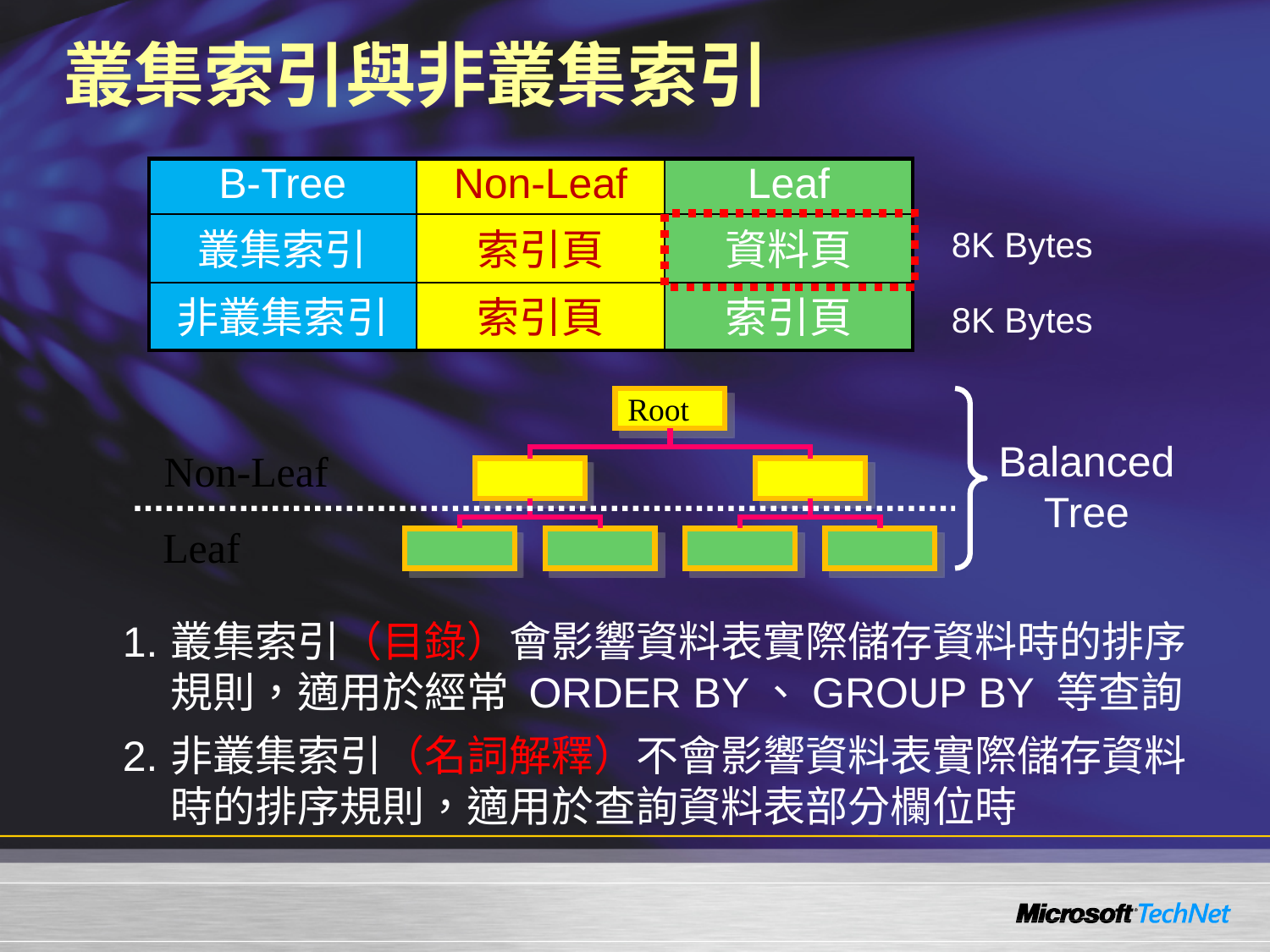

# 叢集索引與非叢集索引
| B-Tree | Non-Leaf | Leaf |
| --- | --- | --- |
| 叢集索引 | 索引頁 | 資料頁 |
| 非叢集索引 | 索引頁 | 索引頁 |

8K Bytes
8K Bytes
Root

Balanced
Tree
Non-Leaf

Leaf

叢集索引（目錄）會影響資料表實際儲存資料時的排序
規則，適用於經常 ORDER BY、GROUP BY 等查詢
非叢集索引（名詞解釋）不會影響資料表實際儲存資料
時的排序規則，適用於查詢資料表部分欄位時